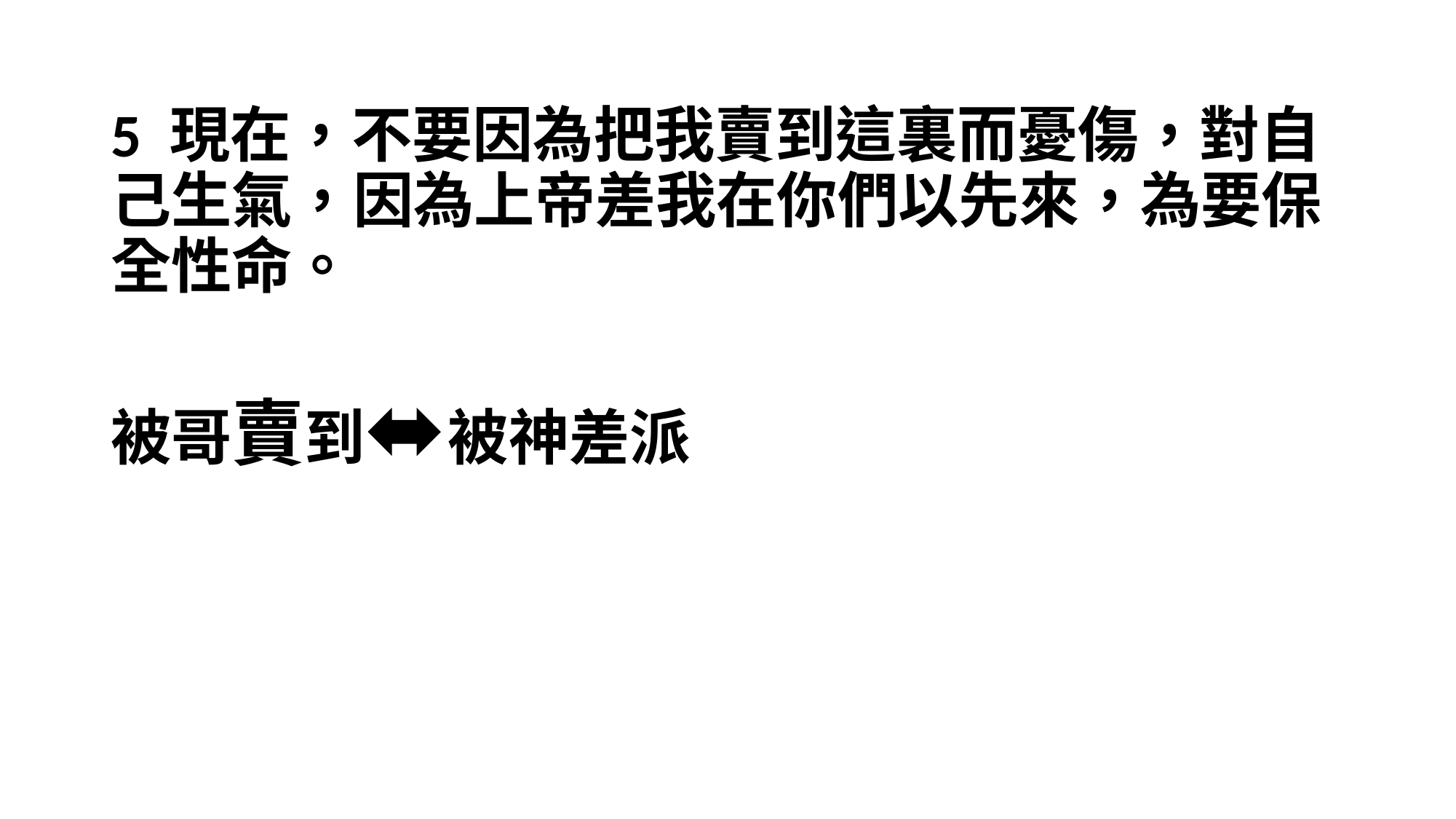

#
5 現在，不要因為把我賣到這裏而憂傷，對自己生氣，因為上帝差我在你們以先來，為要保全性命。

被哥賣到      被神差派